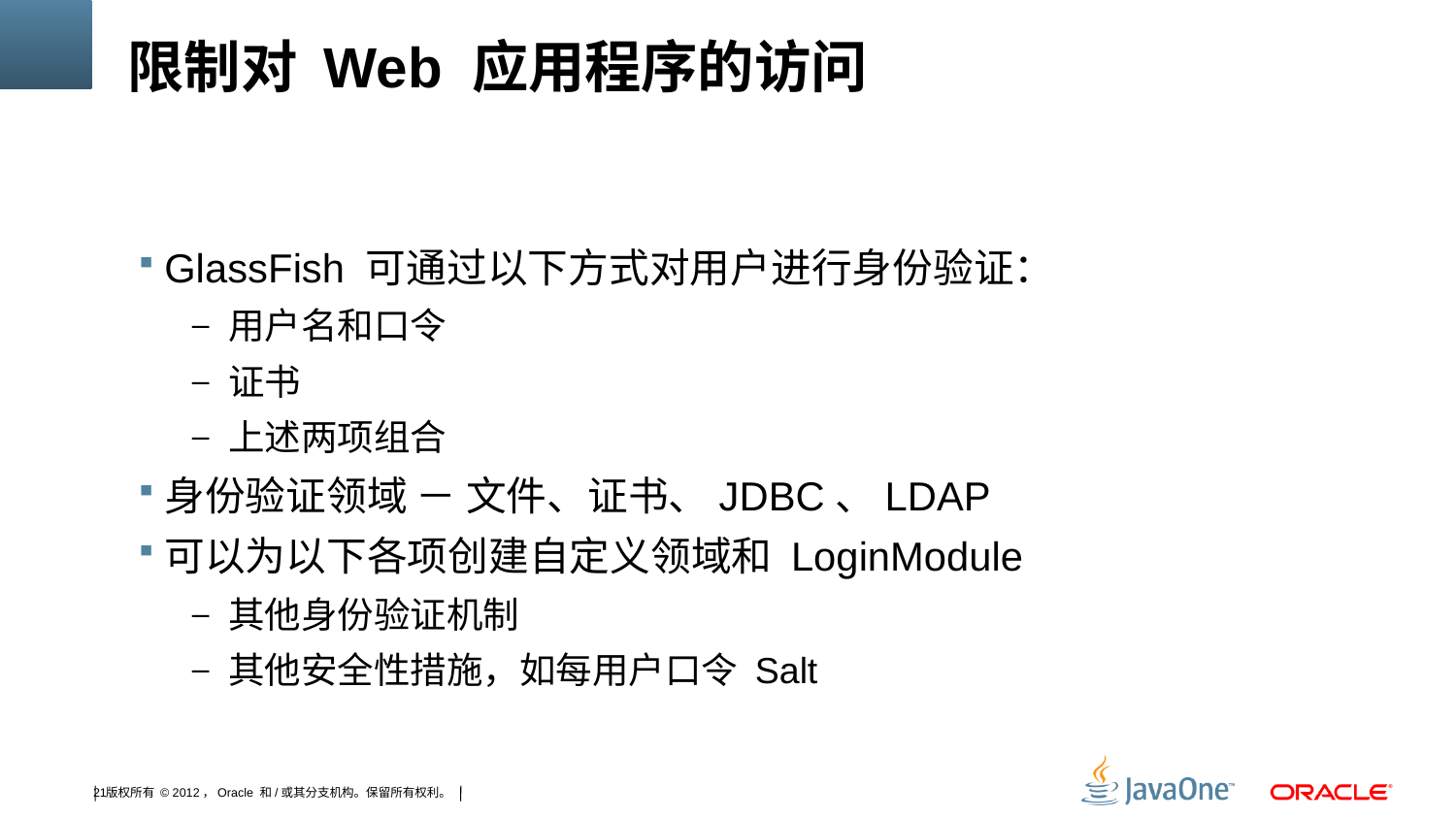

# 限制对 Web 应用程序的访问

GlassFish 可通过以下方式对用户进行身份验证：
用户名和口令
证书
上述两项组合
身份验证领域 － 文件、证书、JDBC、LDAP
可以为以下各项创建自定义领域和 LoginModule
其他身份验证机制
其他安全性措施，如每用户口令 Salt